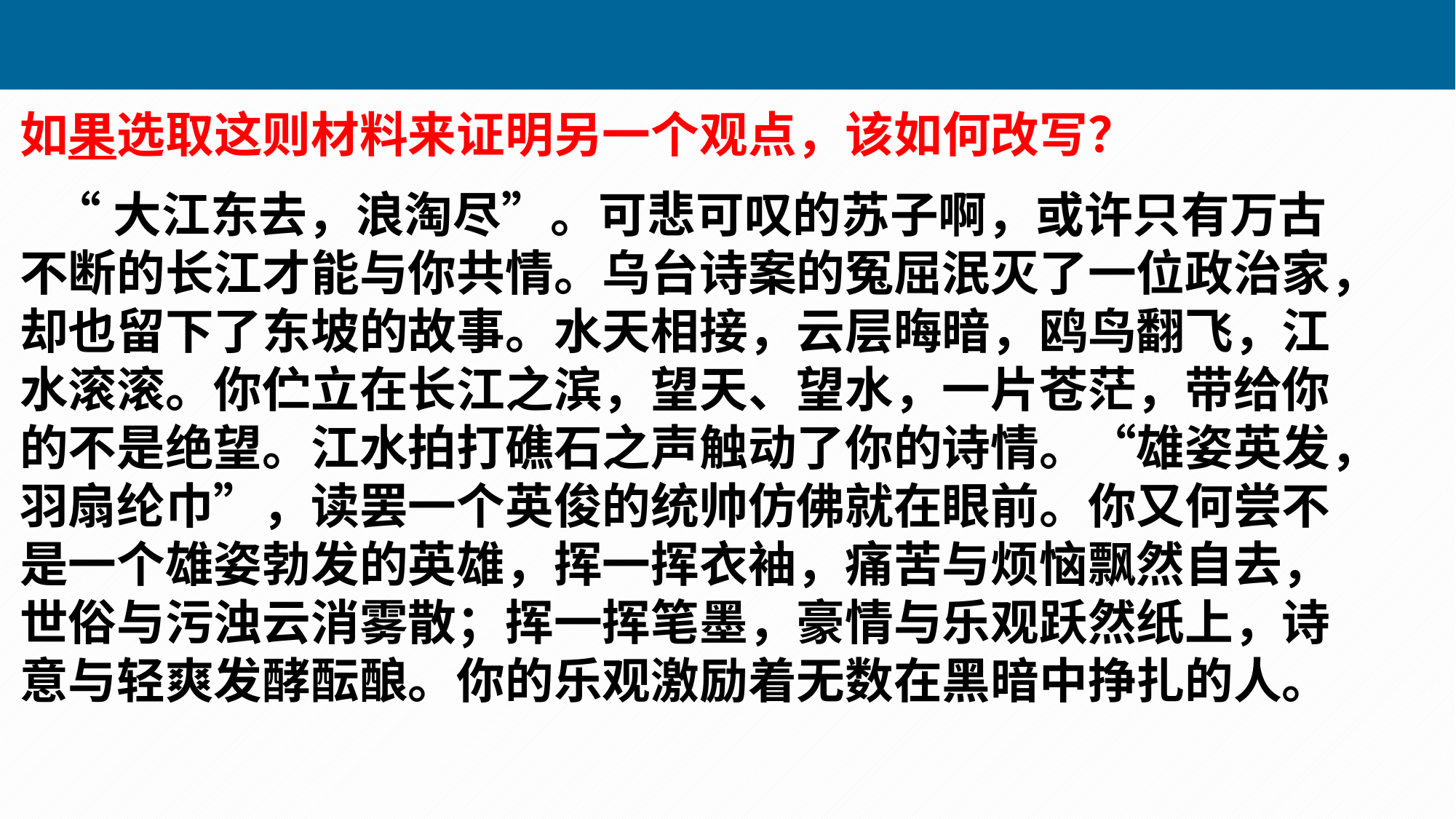

如果选取这则材料来证明另一个观点，该如何改写？
   “大江东去，浪淘尽”。可悲可叹的苏子啊，或许只有万古不断的长江才能与你共情。乌台诗案的冤屈泯灭了一位政治家，却也留下了东坡的故事。水天相接，云层晦暗，鸥鸟翻飞，江水滚滚。你伫立在长江之滨，望天、望水，一片苍茫，带给你的不是绝望。江水拍打礁石之声触动了你的诗情。“雄姿英发，羽扇纶巾”，读罢一个英俊的统帅仿佛就在眼前。你又何尝不是一个雄姿勃发的英雄，挥一挥衣袖，痛苦与烦恼飘然自去，世俗与污浊云消雾散；挥一挥笔墨，豪情与乐观跃然纸上，诗意与轻爽发酵酝酿。你的乐观激励着无数在黑暗中挣扎的人。